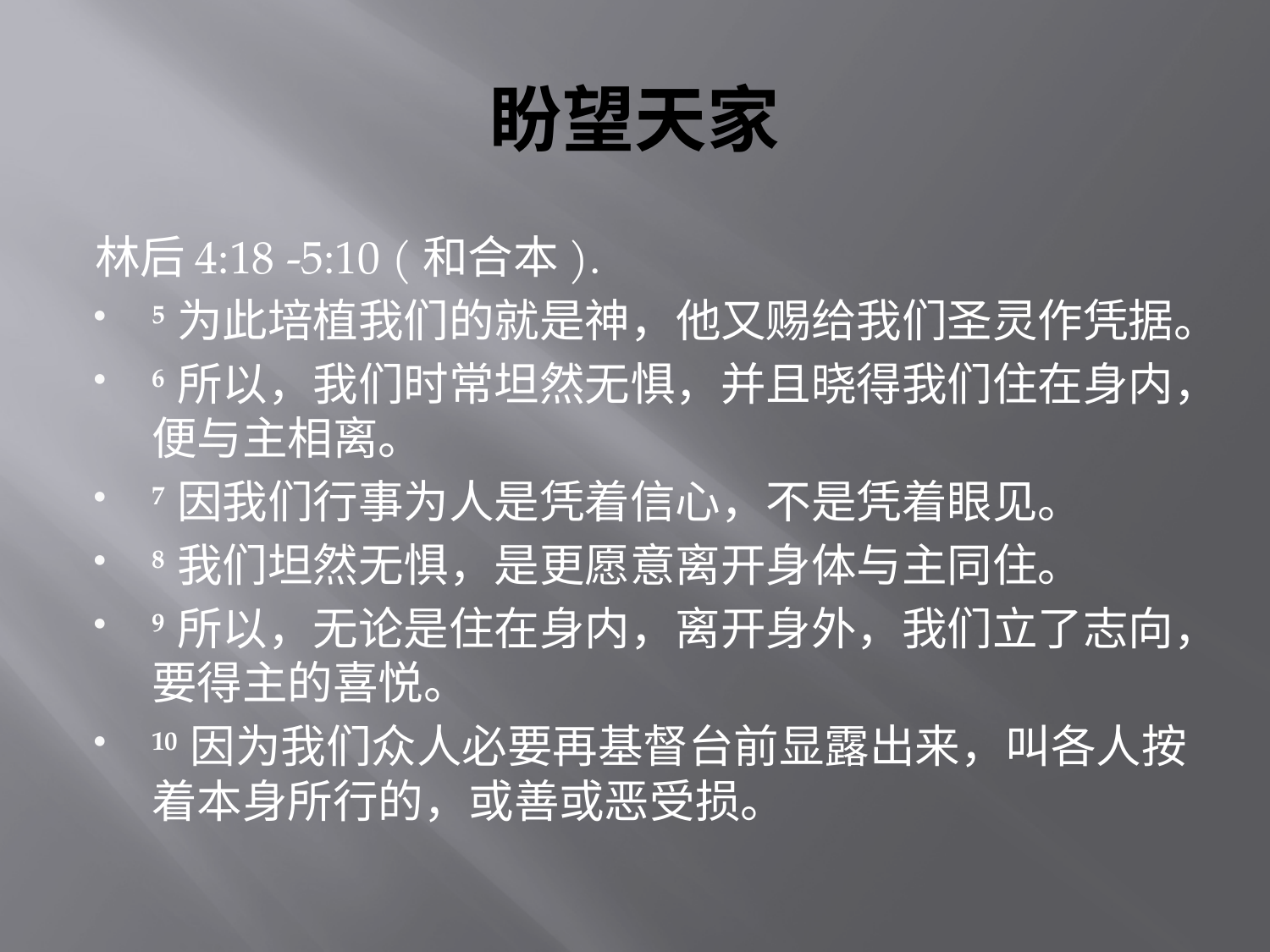

# 盼望天家
林后4:18 -5:10 (和合本).
5 为此培植我们的就是神，他又赐给我们圣灵作凭据。
6 所以，我们时常坦然无惧，并且晓得我们住在身内，便与主相离。
7 因我们行事为人是凭着信心，不是凭着眼见。
8 我们坦然无惧，是更愿意离开身体与主同住。
9 所以，无论是住在身内，离开身外，我们立了志向，要得主的喜悦。
10 因为我们众人必要再基督台前显露出来，叫各人按着本身所行的，或善或恶受损。